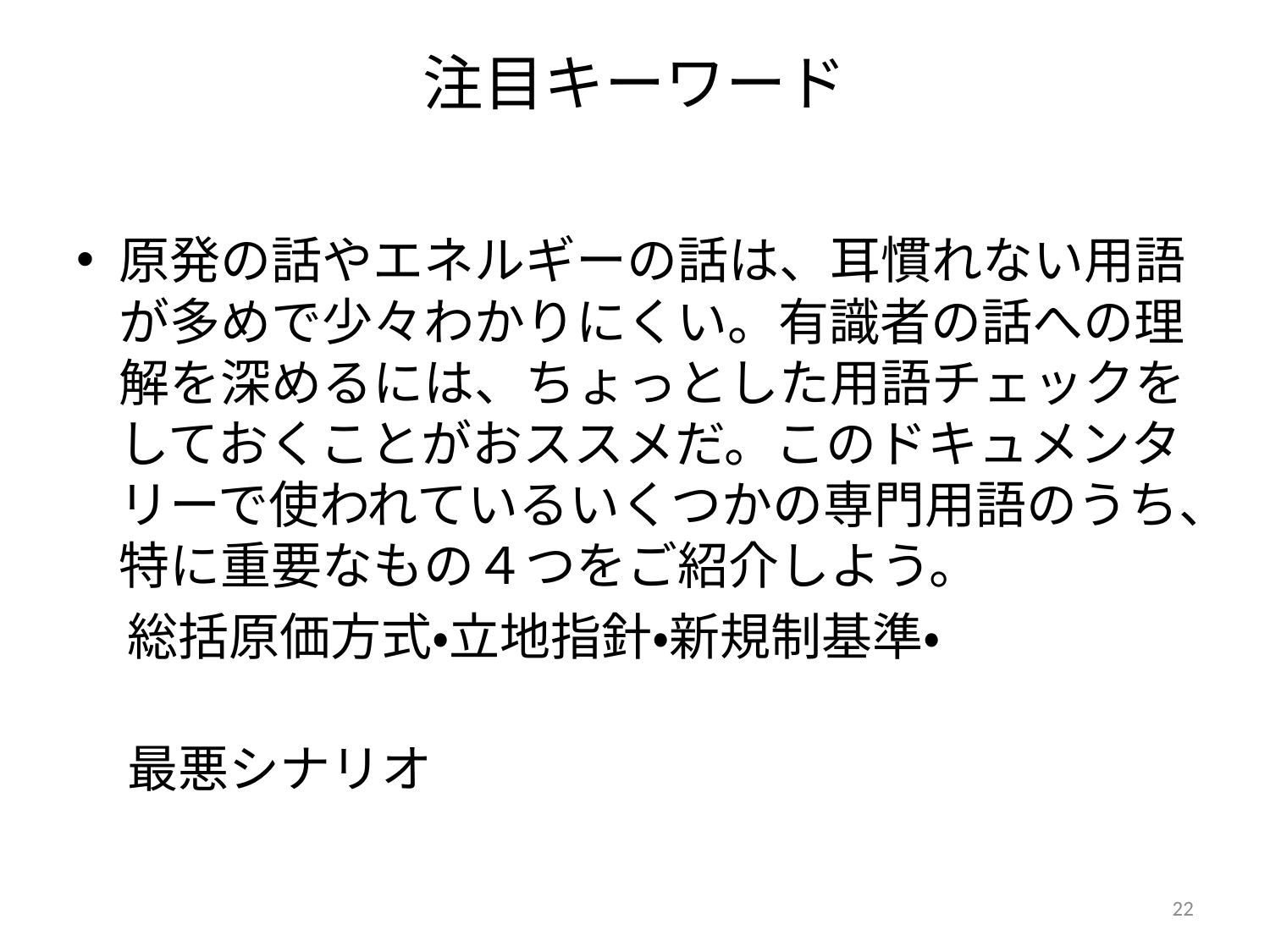

# 注目キーワード
原発の話やエネルギーの話は、耳慣れない用語が多めで少々わかりにくい。有識者の話への理解を深めるには、ちょっとした用語チェックをしておくことがおススメだ。このドキュメンタリーで使われているいくつかの専門用語のうち、特に重要なもの４つをご紹介しよう。
　総括原価方式・立地指針・新規制基準・
　最悪シナリオ

22